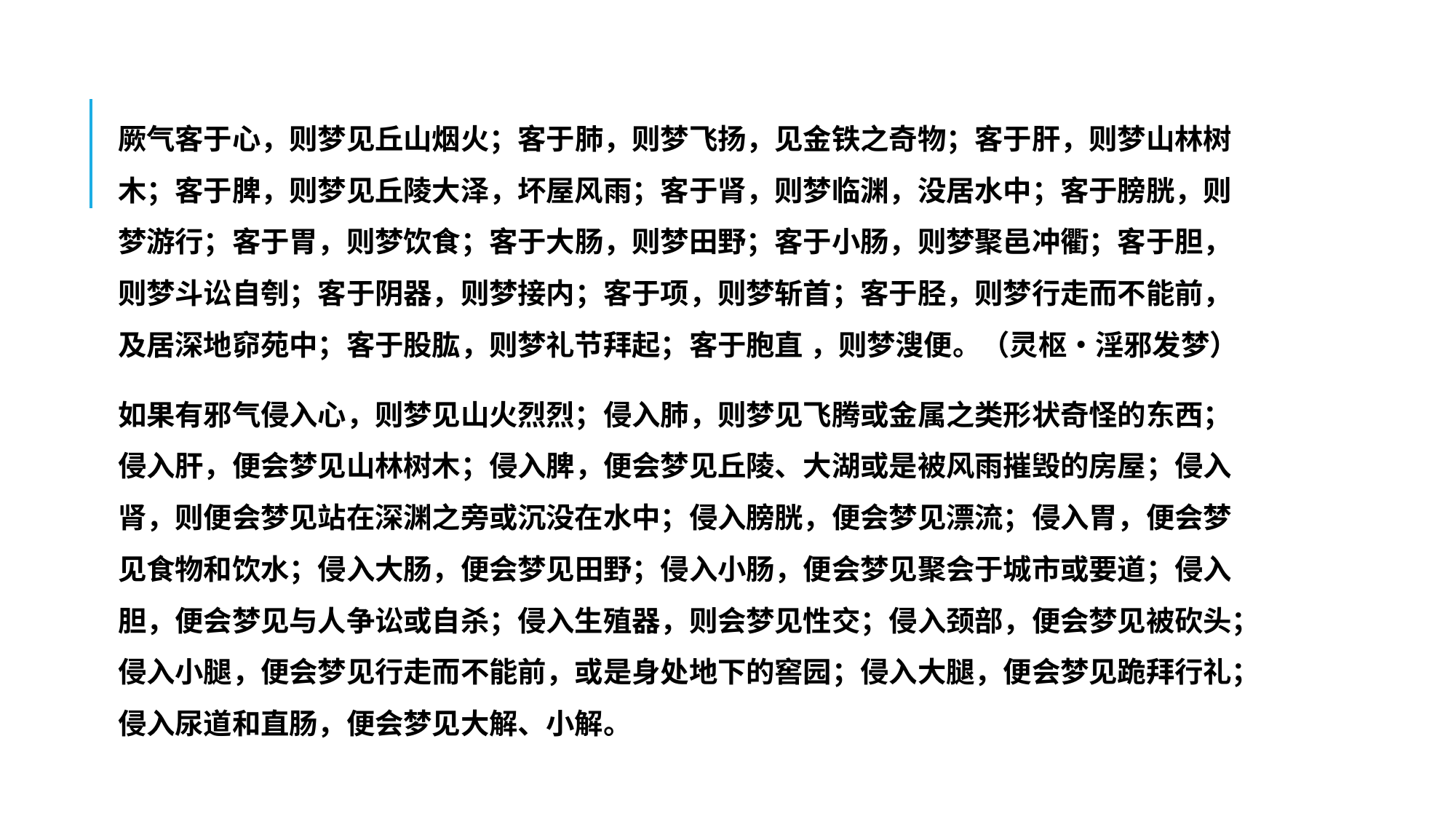

厥气客于心，则梦见丘山烟火；客于肺，则梦飞扬，见金铁之奇物；客于肝，则梦山林树木；客于脾，则梦见丘陵大泽，坏屋风雨；客于肾，则梦临渊，没居水中；客于膀胱，则梦游行；客于胃，则梦饮食；客于大肠，则梦田野；客于小肠，则梦聚邑冲衢；客于胆，则梦斗讼自刳；客于阴器，则梦接内；客于项，则梦斩首；客于胫，则梦行走而不能前，及居深地窌苑中；客于股肱，则梦礼节拜起；客于胞直 ，则梦溲便。（灵枢•淫邪发梦）
如果有邪气侵入心，则梦见山火烈烈；侵入肺，则梦见飞腾或金属之类形状奇怪的东西；侵入肝，便会梦见山林树木；侵入脾，便会梦见丘陵、大湖或是被风雨摧毁的房屋；侵入肾，则便会梦见站在深渊之旁或沉没在水中；侵入膀胱，便会梦见漂流；侵入胃，便会梦见食物和饮水；侵入大肠，便会梦见田野；侵入小肠，便会梦见聚会于城市或要道；侵入胆，便会梦见与人争讼或自杀；侵入生殖器，则会梦见性交；侵入颈部，便会梦见被砍头；侵入小腿，便会梦见行走而不能前，或是身处地下的窖园；侵入大腿，便会梦见跪拜行礼；侵入尿道和直肠，便会梦见大解、小解。